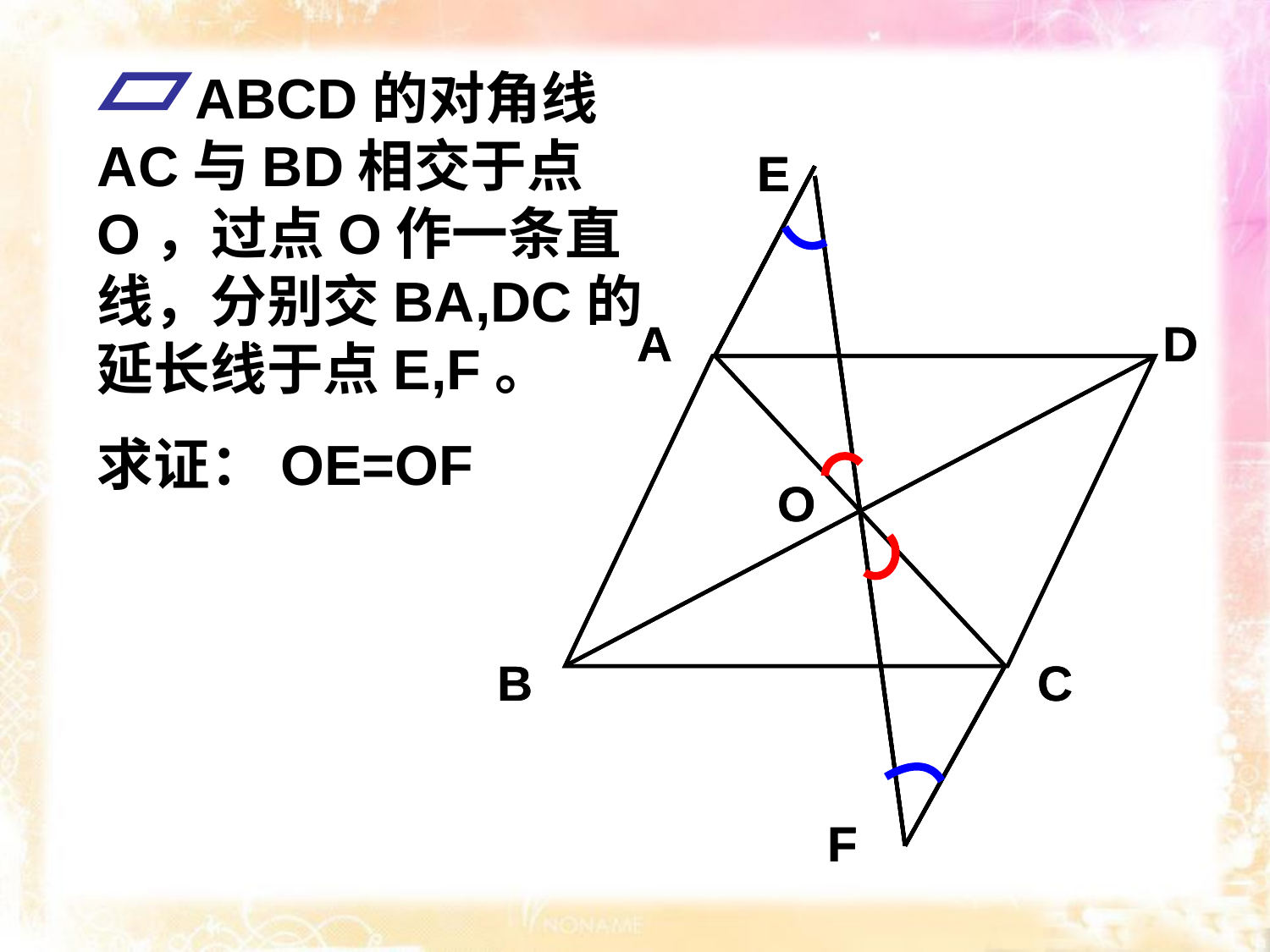

ABCD的对角线AC与BD相交于点O，过点O作一条直线，分别交BA,DC的延长线于点E,F。
求证：OE=OF

E

F
A
D

O
B
C

E

F
E
E

A
D

O
B
C

F